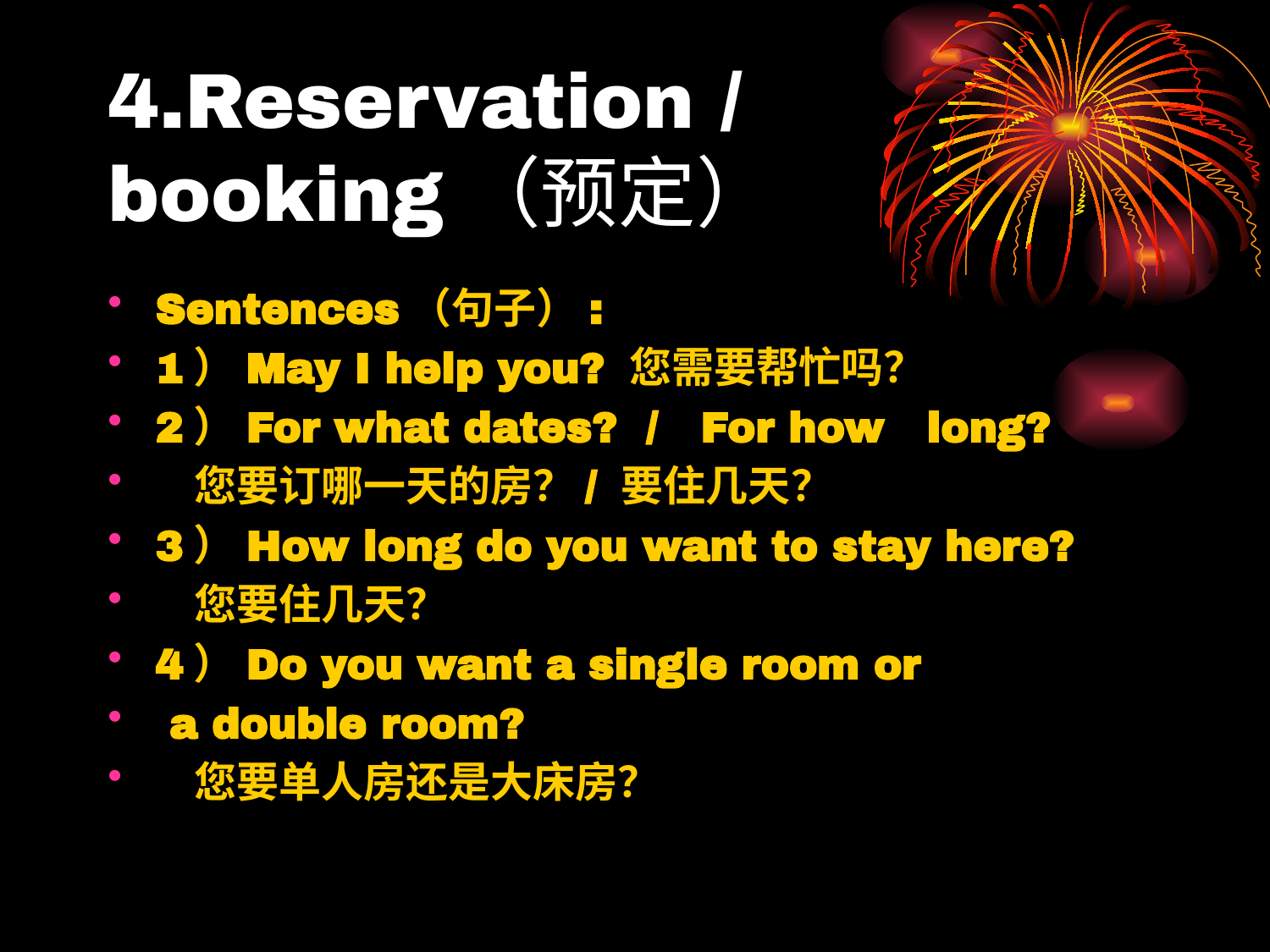

4.Reservation / booking（预定）
Sentences（句子）:
1）May I help you? 您需要帮忙吗？
2）For what dates?  /   For how   long?
   您要订哪一天的房？/ 要住几天？
3）How long do you want to stay here?
   您要住几天？
4）Do you want a single room or
 a double room?
   您要单人房还是大床房？